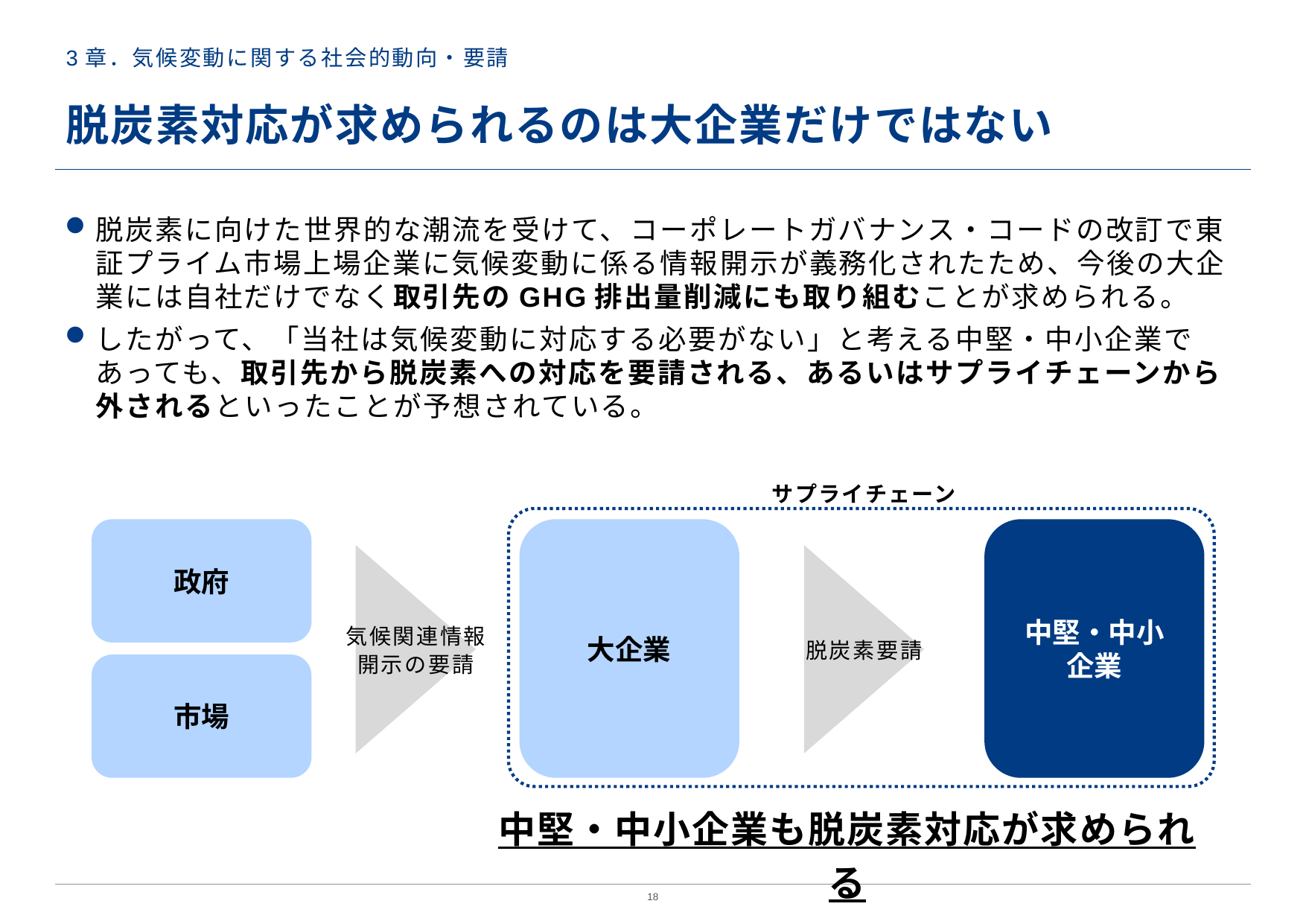

# 3章．気候変動に関する社会的動向・要請
脱炭素対応が求められるのは大企業だけではない
脱炭素に向けた世界的な潮流を受けて、コーポレートガバナンス・コードの改訂で東証プライム市場上場企業に気候変動に係る情報開示が義務化されたため、今後の大企業には自社だけでなく取引先のGHG排出量削減にも取り組むことが求められる。
したがって、「当社は気候変動に対応する必要がない」と考える中堅・中小企業であっても、取引先から脱炭素への対応を要請される、あるいはサプライチェーンから外されるといったことが予想されている。
サプライチェーン

政府
中堅・中小
企業
大企業

気候関連情報
開示の要請
脱炭素要請
市場
中堅・中小企業も脱炭素対応が求められる